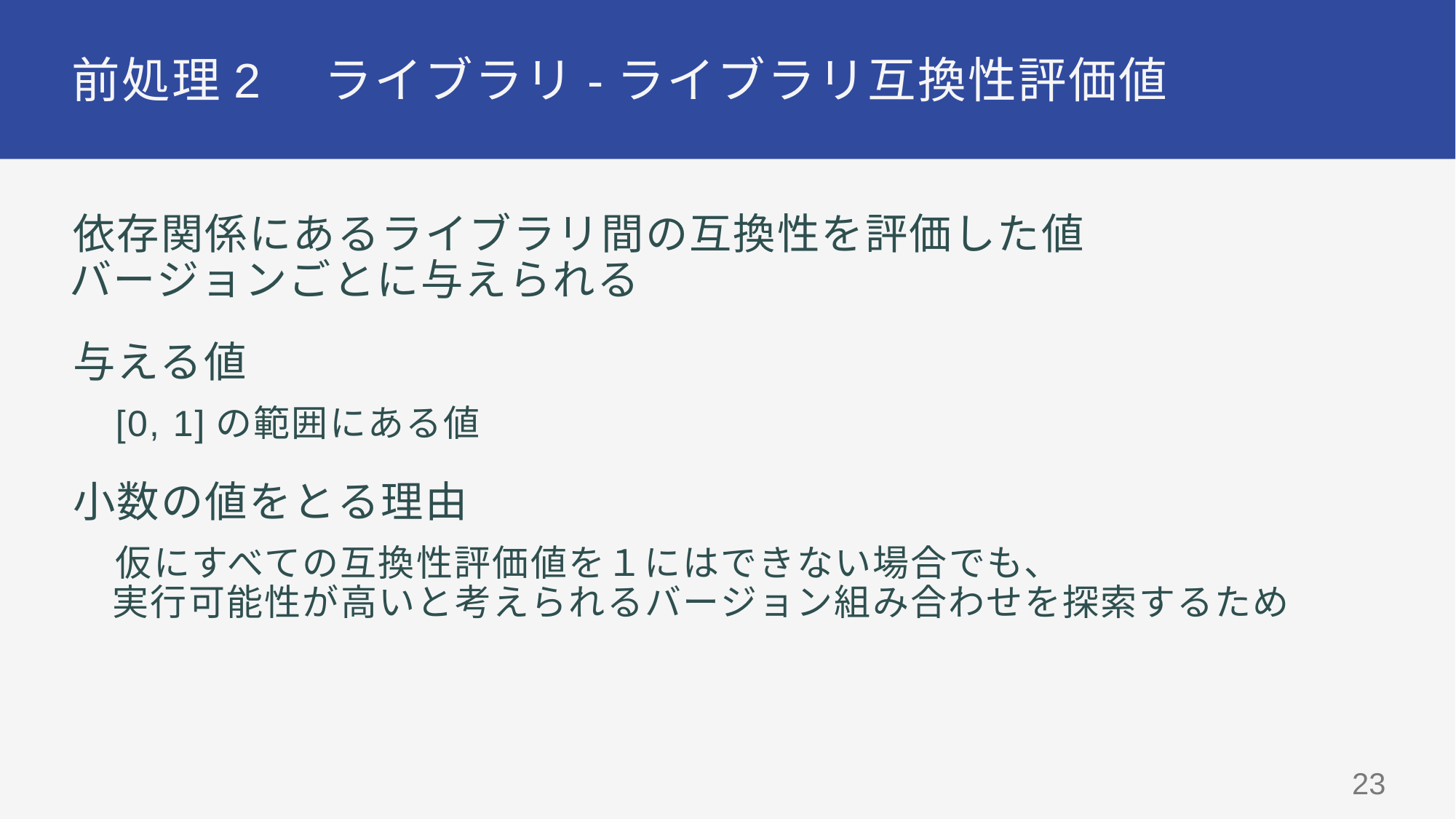

# 前処理2　ライブラリ-ライブラリ互換性評価値
依存関係にあるライブラリ間の互換性を評価した値
バージョンごとに与えられる
与える値
[0, 1]の範囲にある値
小数の値をとる理由
仮にすべての互換性評価値を１にはできない場合でも、
実行可能性が高いと考えられるバージョン組み合わせを探索するため
23